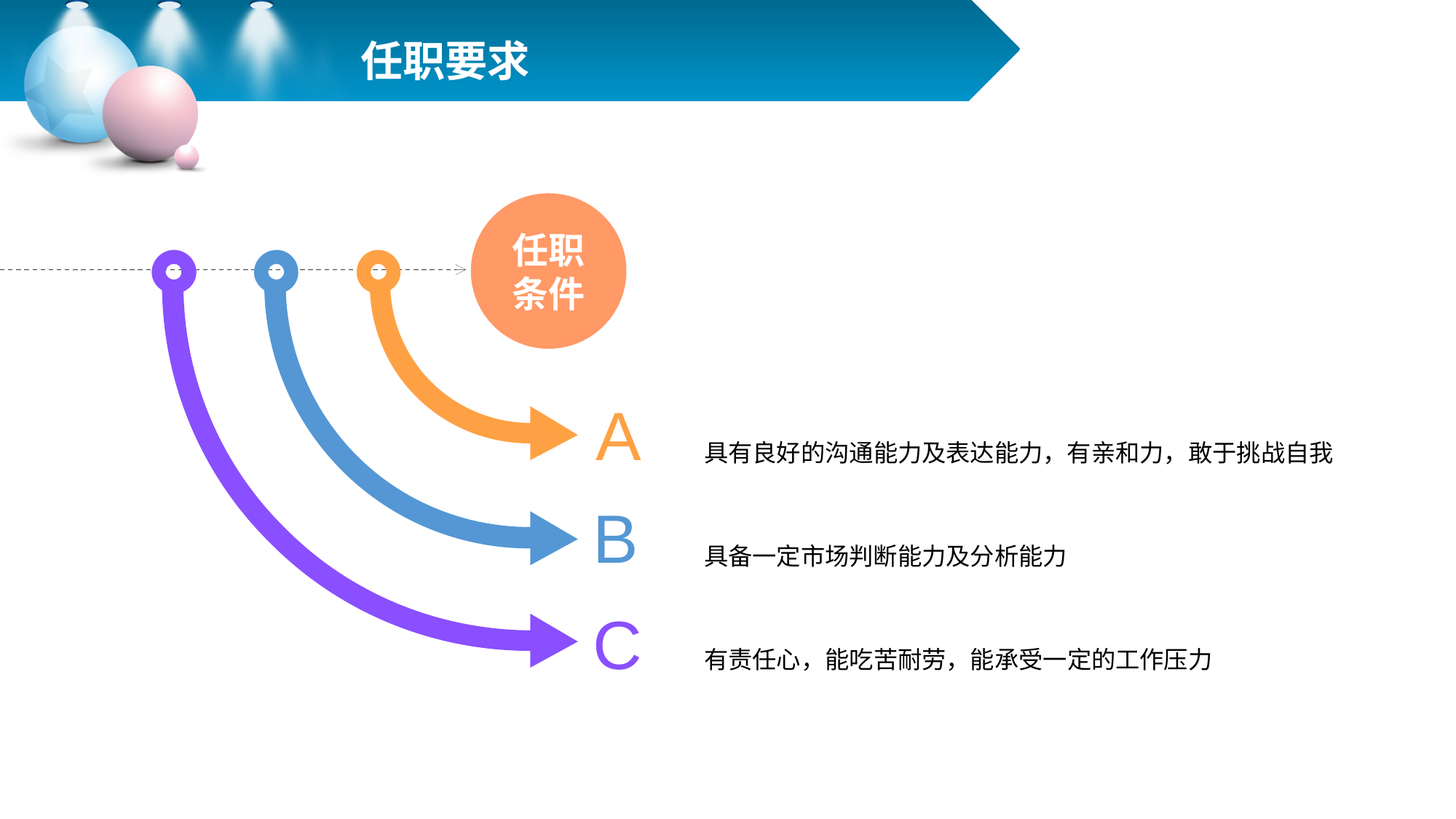

任职要求
任职条件

A
具有良好的沟通能力及表达能力，有亲和力，敢于挑战自我
B
具备一定市场判断能力及分析能力
C
有责任心，能吃苦耐劳，能承受一定的工作压力